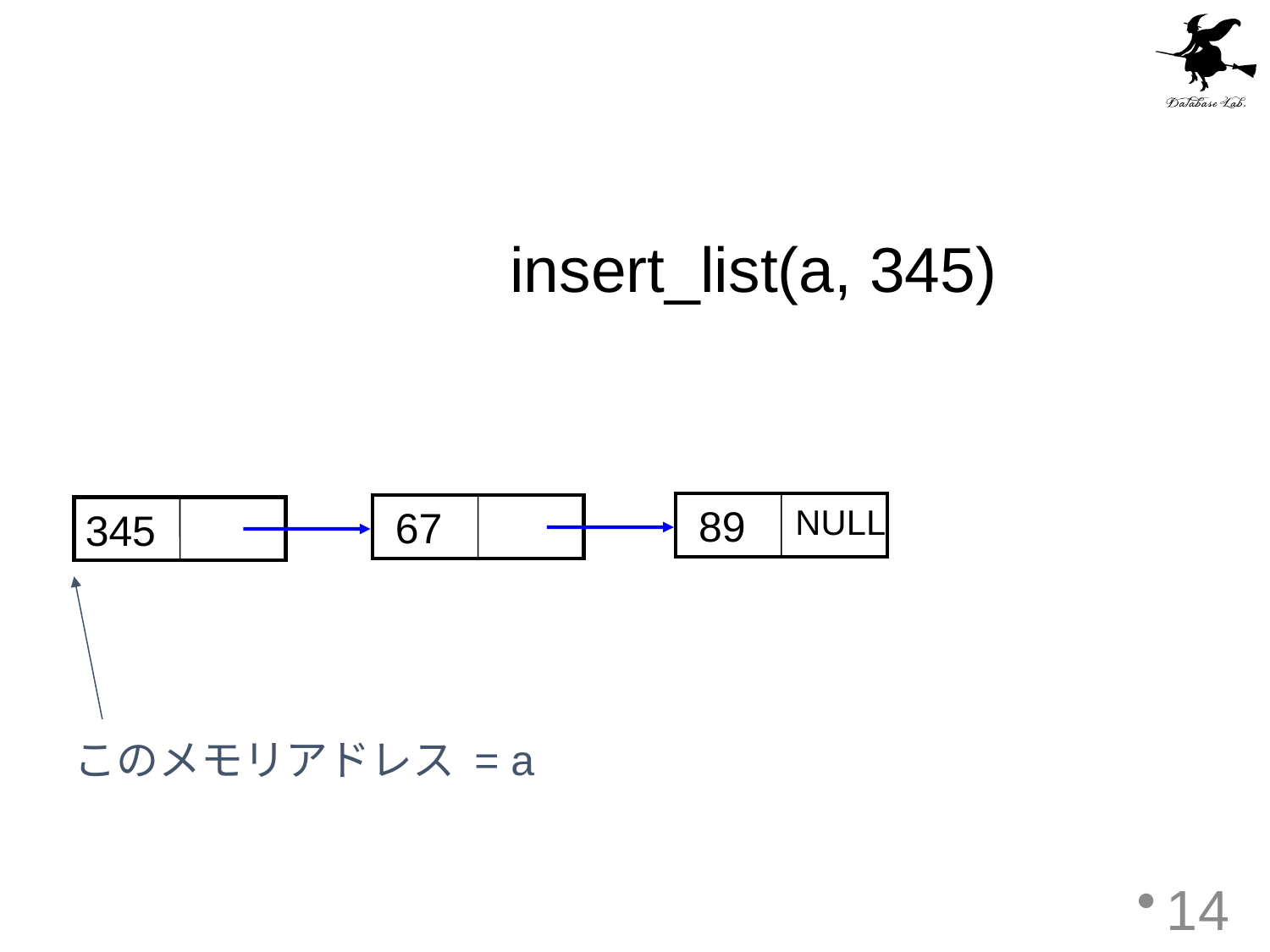

#
insert_list(a, 345)
89

NULL
67

345

このメモリアドレス = a
14